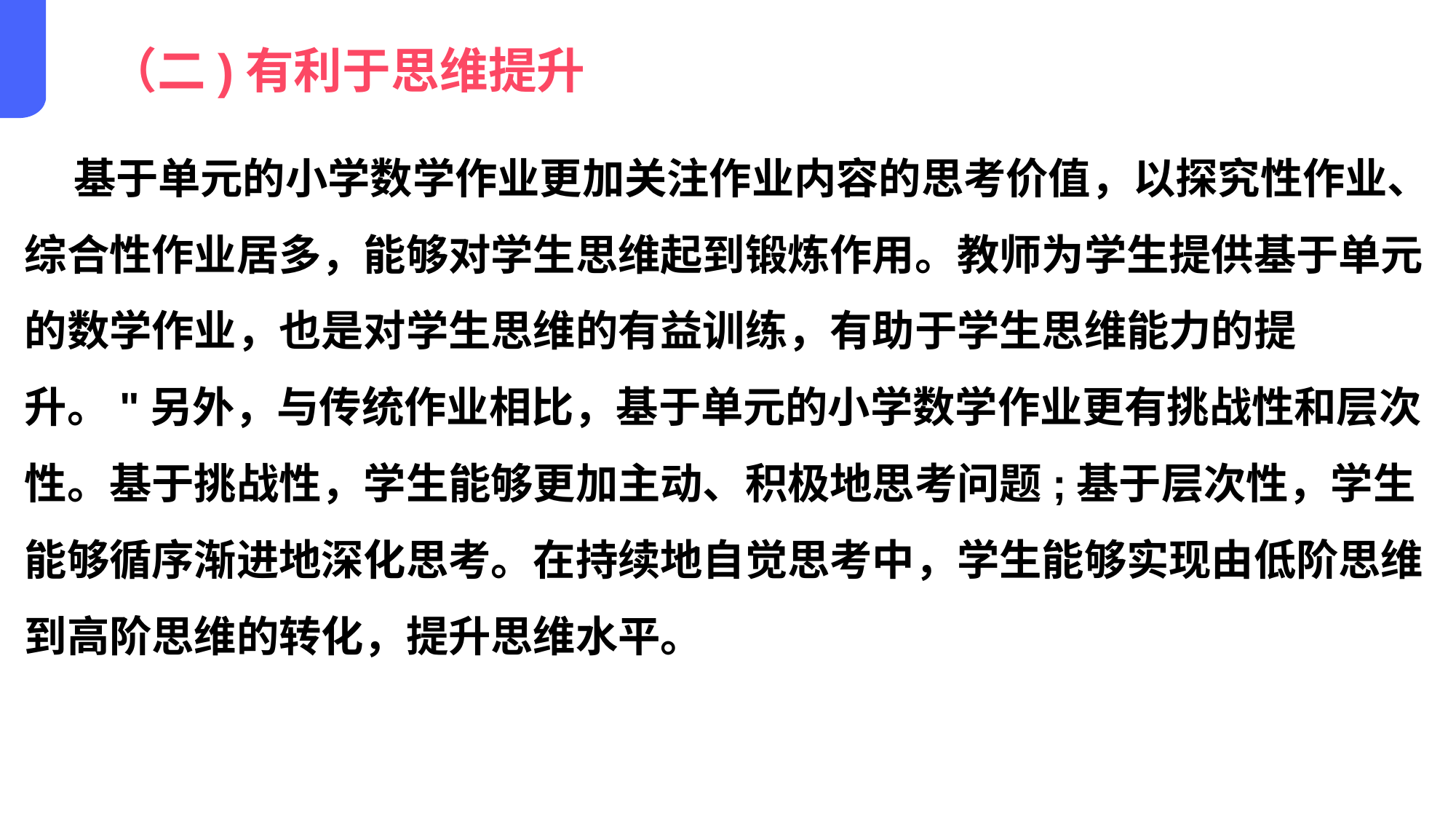

（二)有利于思维提升
    基于单元的小学数学作业更加关注作业内容的思考价值，以探究性作业、综合性作业居多，能够对学生思维起到锻炼作用。教师为学生提供基于单元的数学作业，也是对学生思维的有益训练，有助于学生思维能力的提升。"另外，与传统作业相比，基于单元的小学数学作业更有挑战性和层次性。基于挑战性，学生能够更加主动、积极地思考问题;基于层次性，学生能够循序渐进地深化思考。在持续地自觉思考中，学生能够实现由低阶思维到高阶思维的转化，提升思维水平。